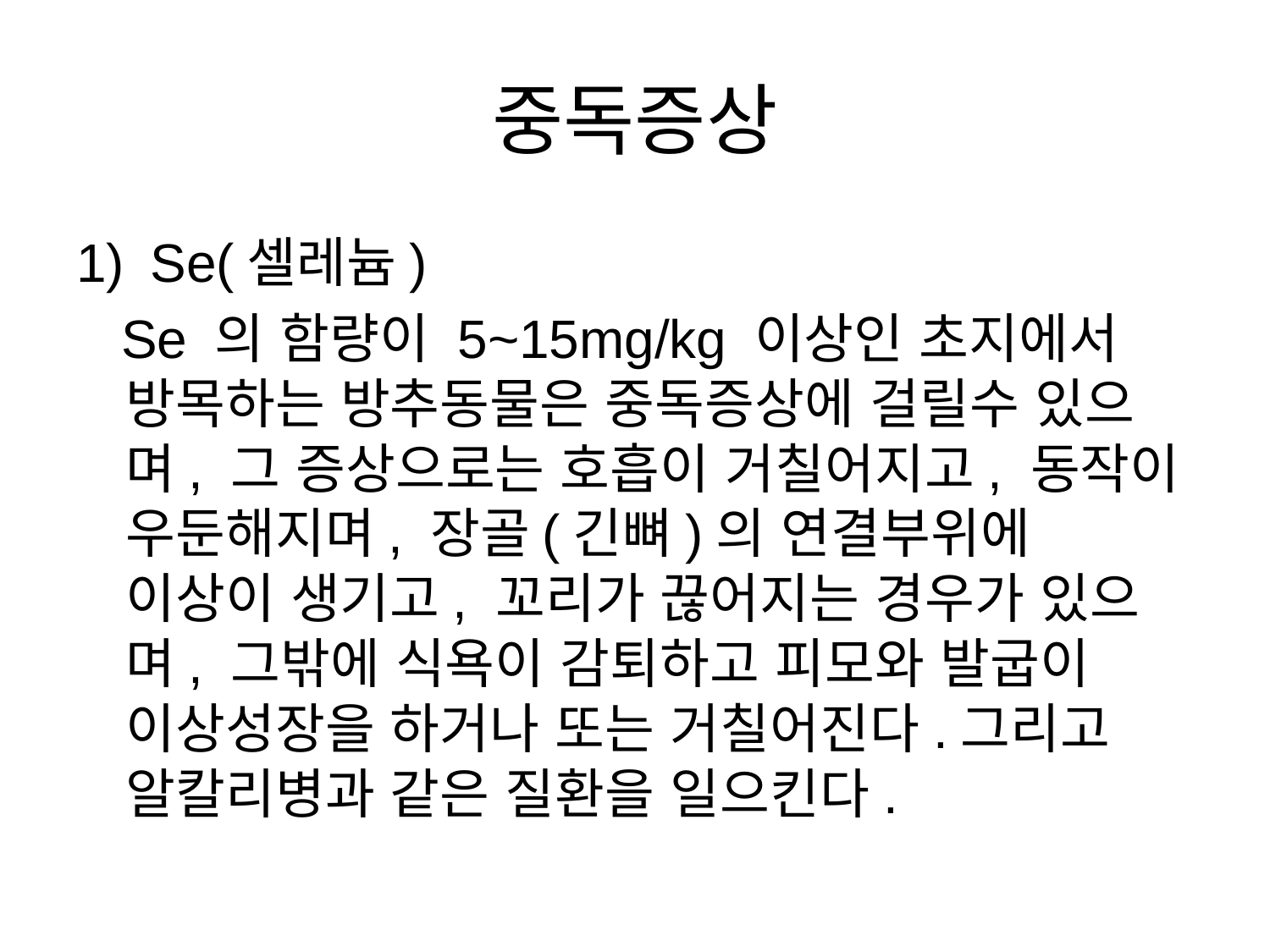

# 중독증상
Se(셀레늄)
   Se 의 함량이 5~15mg/kg 이상인 초지에서 방목하는 방추동물은 중독증상에 걸릴수 있으며, 그 증상으로는 호흡이 거칠어지고, 동작이 우둔해지며, 장골(긴뼈)의 연결부위에 이상이 생기고, 꼬리가 끊어지는 경우가 있으며, 그밖에 식욕이 감퇴하고 피모와 발굽이 이상성장을 하거나 또는 거칠어진다.그리고 알칼리병과 같은 질환을 일으킨다.